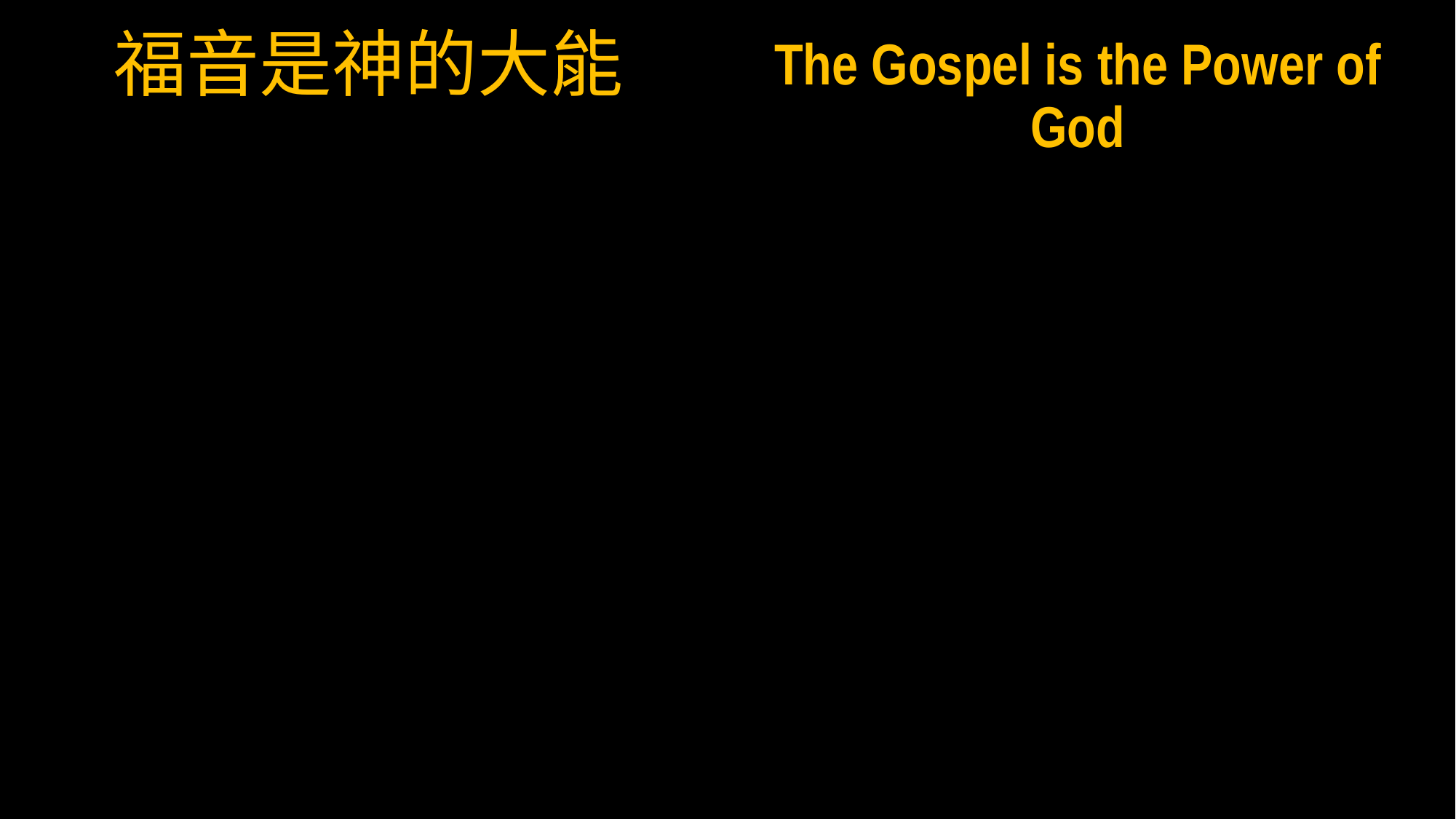

福音是神的大能

The Gospel is the Power of God